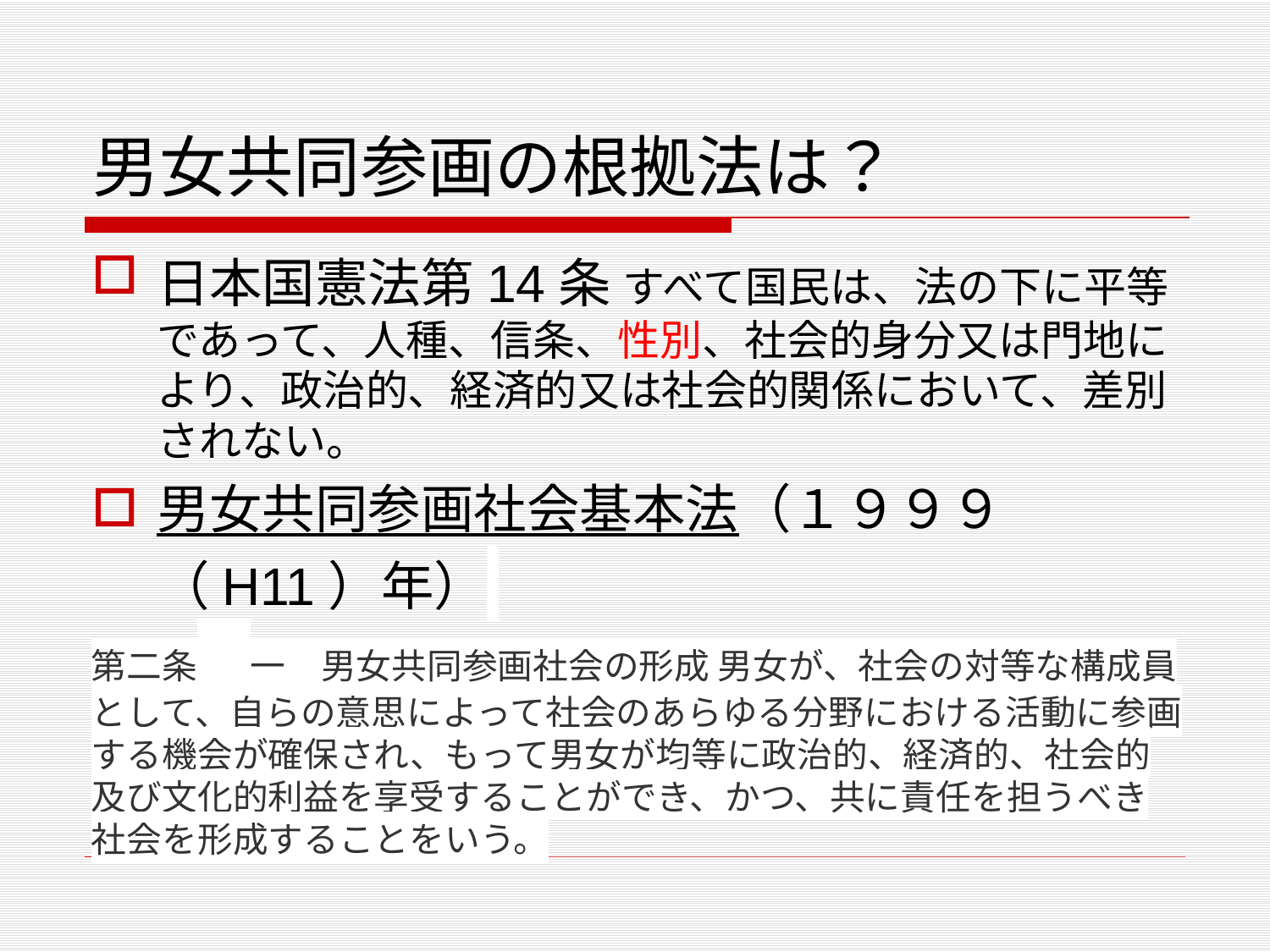

# 男女共同参画の根拠法は？
日本国憲法第14条 すべて国民は、法の下に平等であって、人種、信条、性別、社会的身分又は門地により、政治的、経済的又は社会的関係において、差別されない。
男女共同参画社会基本法（１９９９（H11）年）
第二条　一　男女共同参画社会の形成 男女が、社会の対等な構成員として、自らの意思によって社会のあらゆる分野における活動に参画する機会が確保され、もって男女が均等に政治的、経済的、社会的及び文化的利益を享受することができ、かつ、共に責任を担うべき社会を形成することをいう。